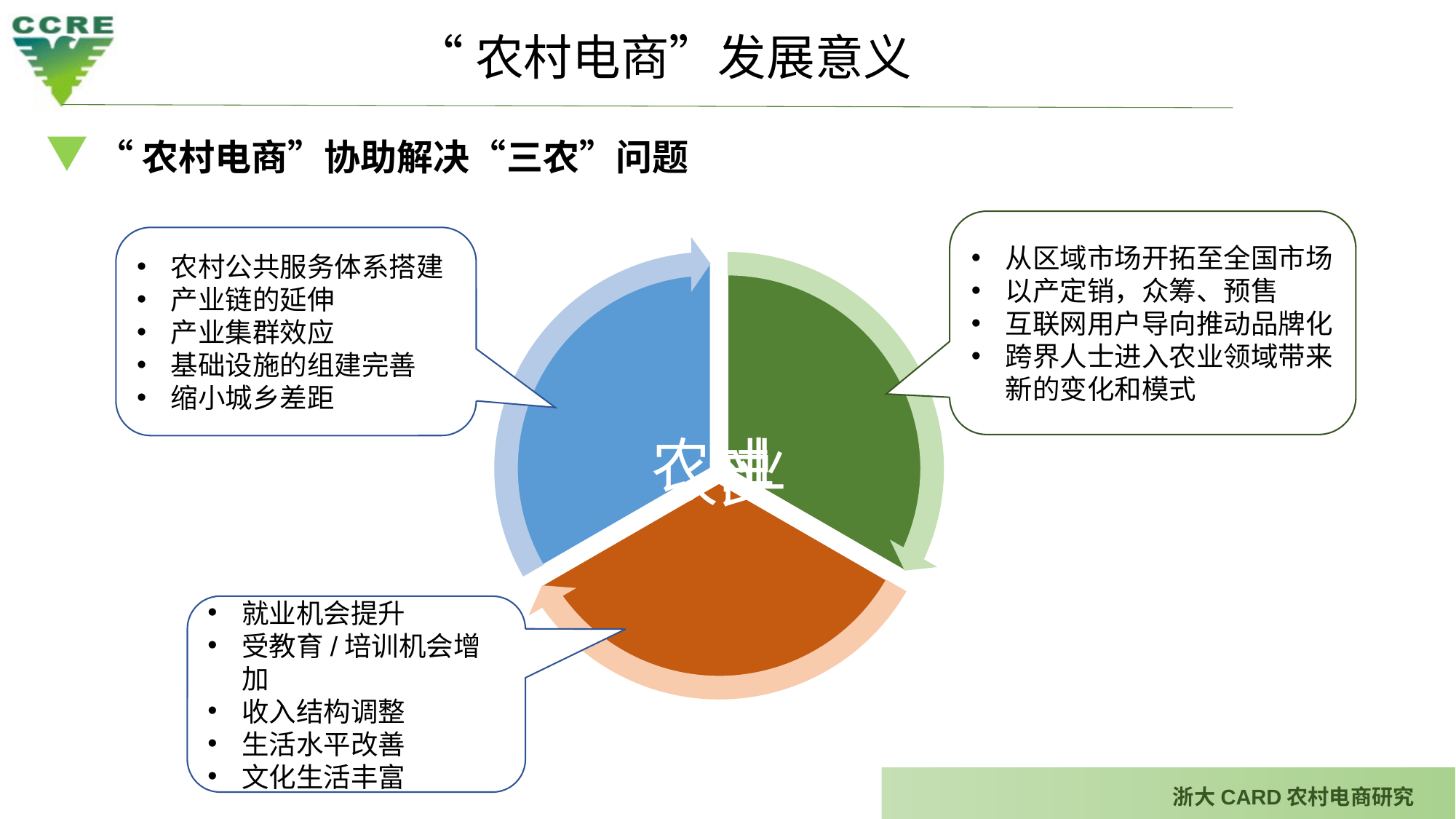

“农村电商”发展意义
“农村电商”协助解决“三农”问题

从区域市场开拓至全国市场
以产定销，众筹、预售
互联网用户导向推动品牌化
跨界人士进入农业领域带来新的变化和模式
农村公共服务体系搭建
产业链的延伸
产业集群效应
基础设施的组建完善
缩小城乡差距
农业
农民
农村
就业机会提升
受教育/培训机会增加
收入结构调整
生活水平改善
文化生活丰富